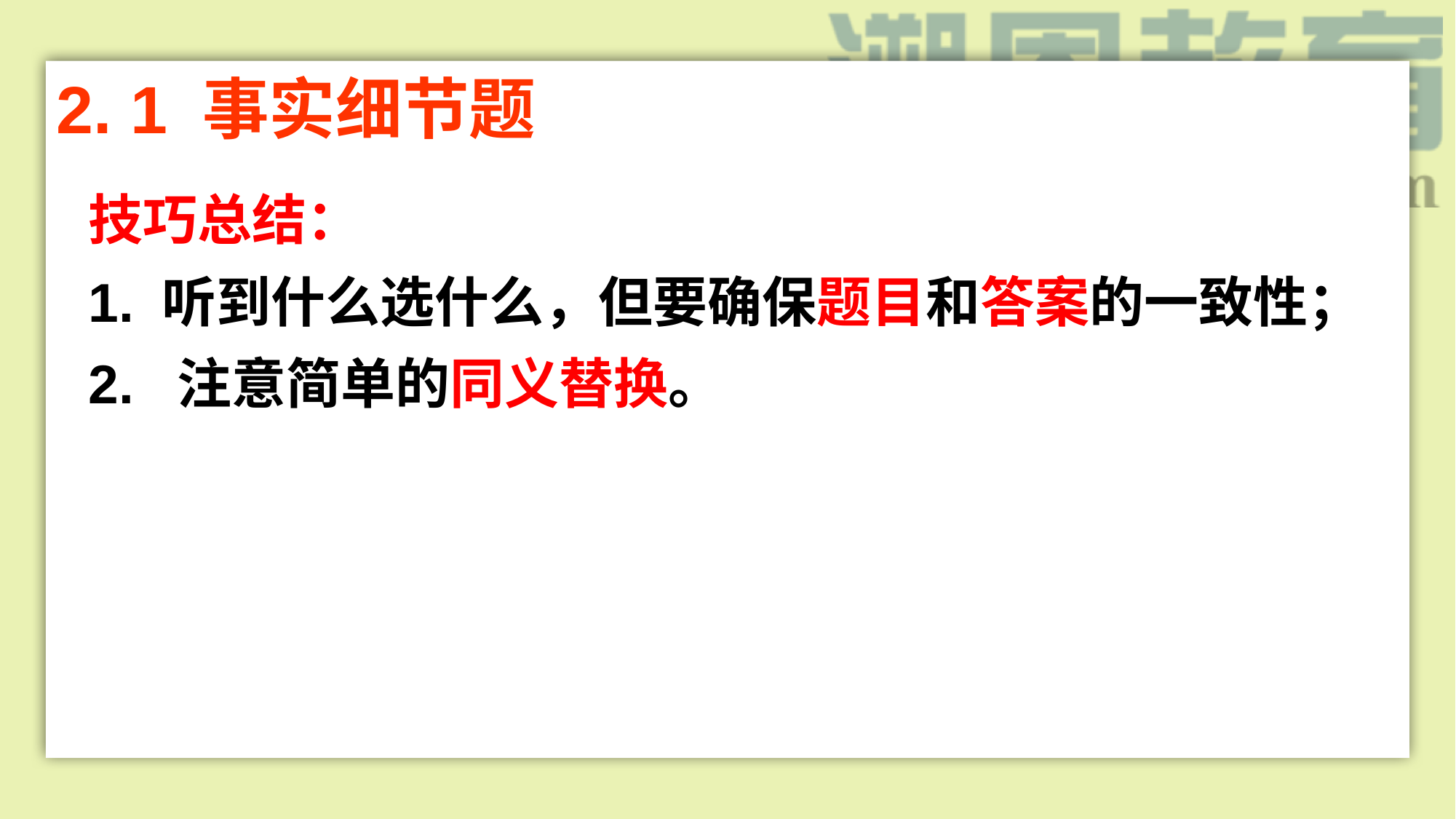

2. 1 事实细节题

技巧总结：
1. 听到什么选什么，但要确保题目和答案的一致性；
2.  注意简单的同义替换。